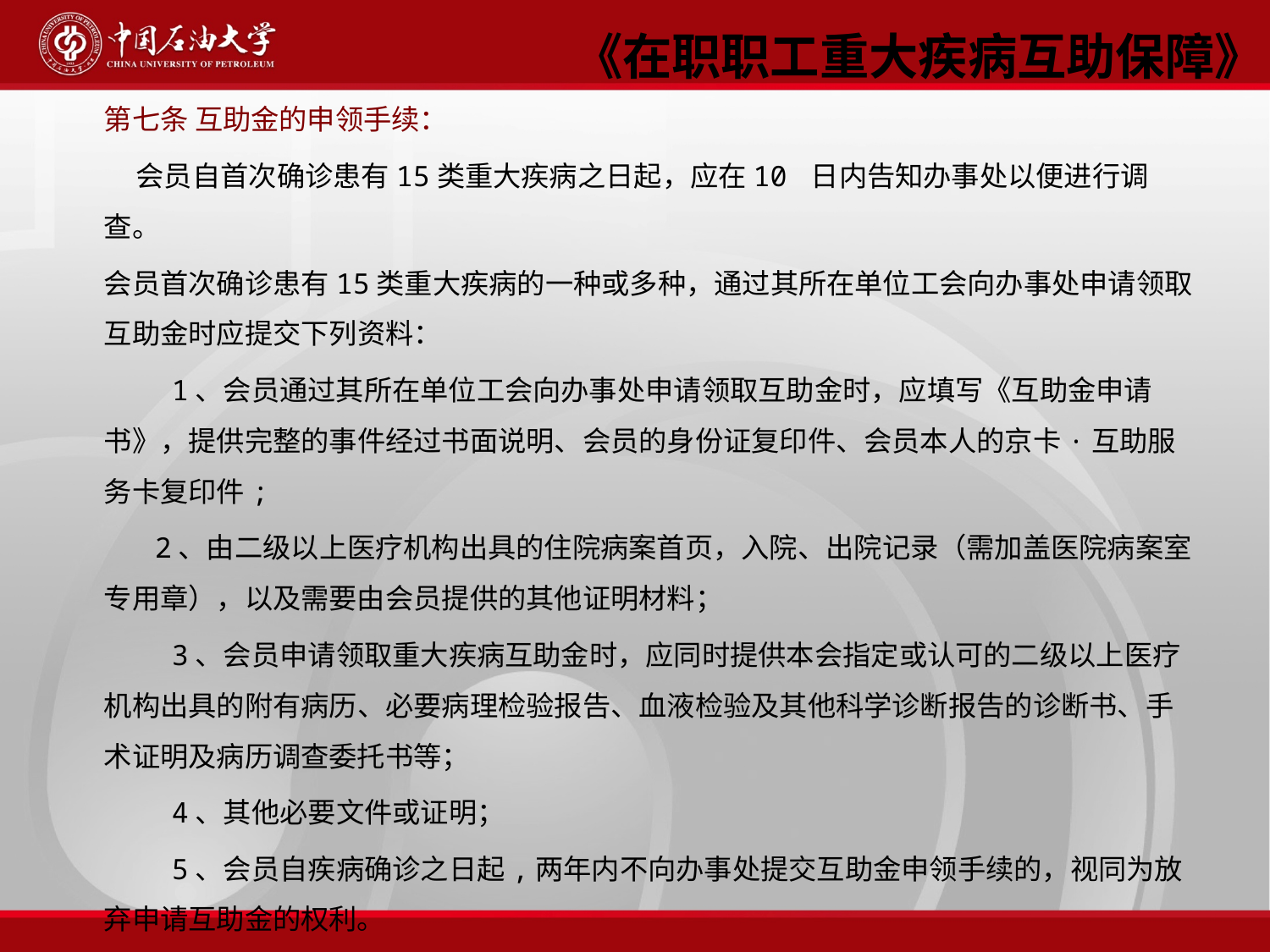

《在职职工重大疾病互助保障》
第七条 互助金的申领手续：
    会员自首次确诊患有15类重大疾病之日起，应在10 日内告知办事处以便进行调查。
会员首次确诊患有15类重大疾病的一种或多种，通过其所在单位工会向办事处申请领取互助金时应提交下列资料：
    1、会员通过其所在单位工会向办事处申请领取互助金时，应填写《互助金申请书》，提供完整的事件经过书面说明、会员的身份证复印件、会员本人的京卡·互助服务卡复印件;
   2、由二级以上医疗机构出具的住院病案首页，入院、出院记录（需加盖医院病案室专用章），以及需要由会员提供的其他证明材料；
    3、会员申请领取重大疾病互助金时，应同时提供本会指定或认可的二级以上医疗机构出具的附有病历、必要病理检验报告、血液检验及其他科学诊断报告的诊断书、手术证明及病历调查委托书等；
    4、其他必要文件或证明；
    5、会员自疾病确诊之日起,两年内不向办事处提交互助金申领手续的，视同为放弃申请互助金的权利。